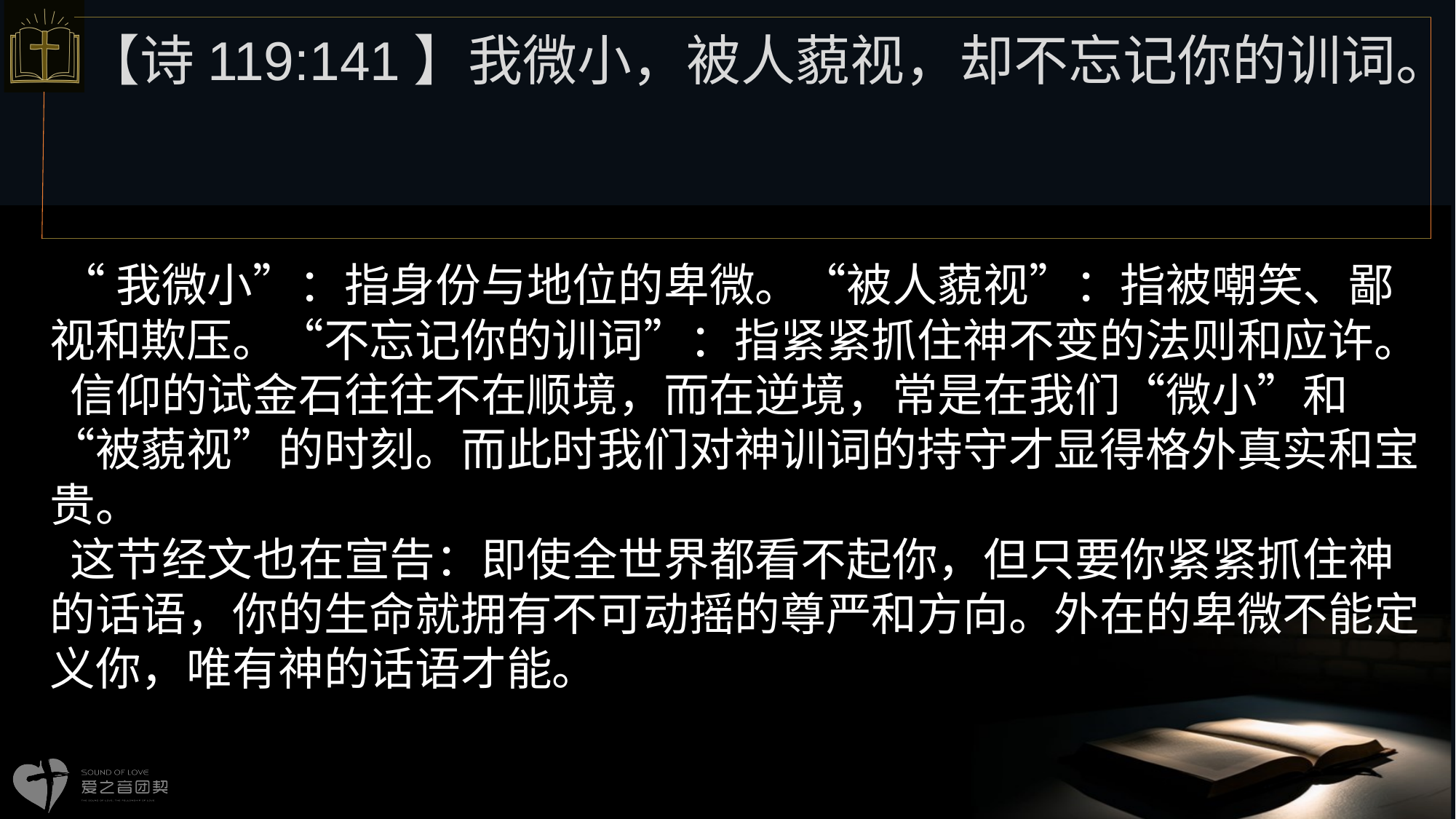

【诗119:141】我微小，被人藐视，却不忘记你的训词。
# “我微小”：指身份与地位的卑微。“被人藐视”：指被嘲笑、鄙视和欺压。“不忘记你的训词”：指紧紧抓住神不变的法则和应许。 信仰的试金石往往不在顺境，而在逆境，常是在我们“微小”和“被藐视”的时刻。而此时我们对神训词的持守才显得格外真实和宝贵。 这节经文也在宣告：即使全世界都看不起你，但只要你紧紧抓住神的话语，你的生命就拥有不可动摇的尊严和方向。外在的卑微不能定义你，唯有神的话语才能。